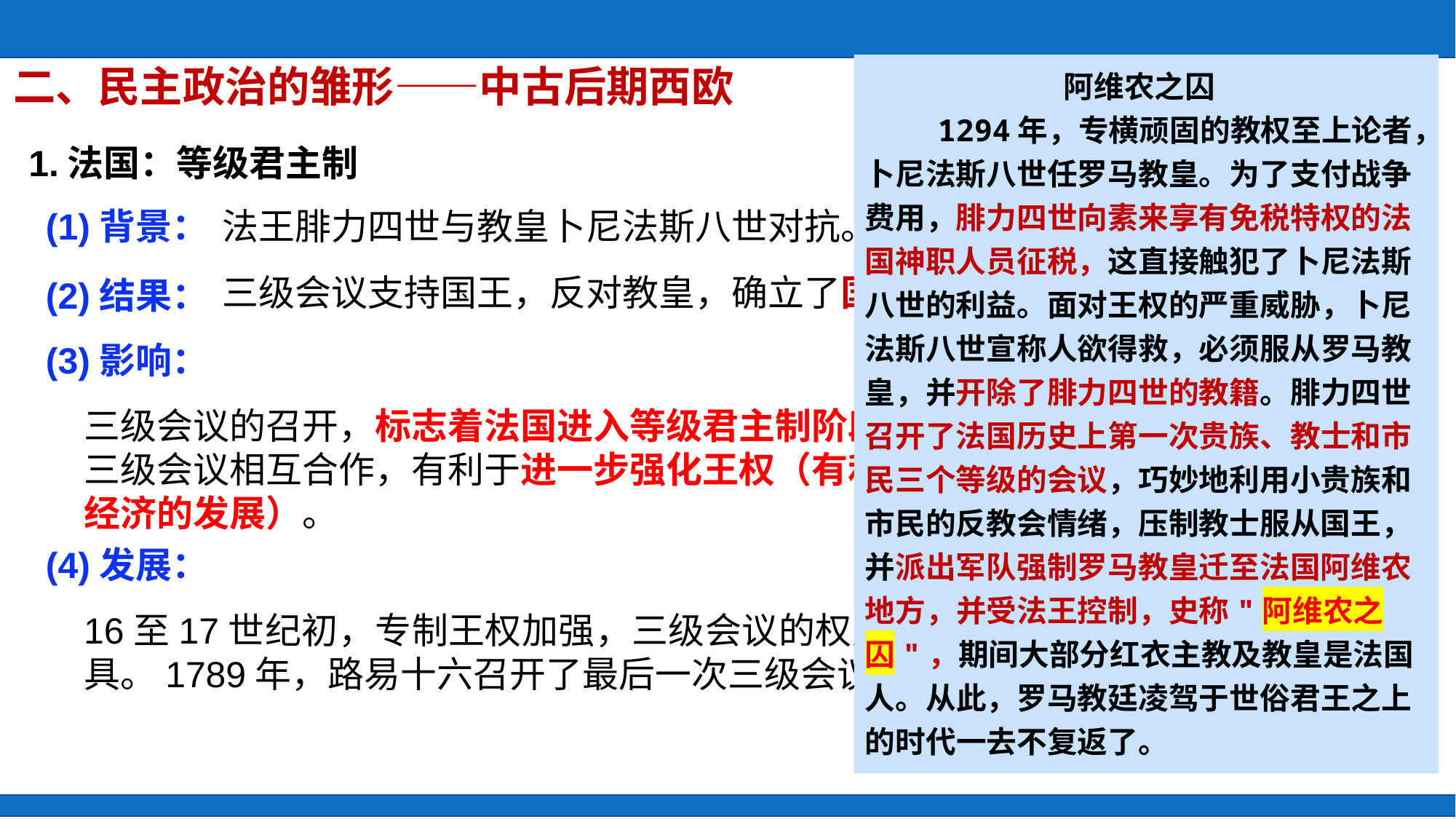

二、民主政治的雏形——中古后期西欧
阿维农之囚
    1294年，专横顽固的教权至上论者，卜尼法斯八世任罗马教皇。为了支付战争费用，腓力四世向素来享有免税特权的法国神职人员征税，这直接触犯了卜尼法斯八世的利益。面对王权的严重威胁，卜尼法斯八世宣称人欲得救，必须服从罗马教皇，并开除了腓力四世的教籍。腓力四世召开了法国历史上第一次贵族、教士和市民三个等级的会议，巧妙地利用小贵族和市民的反教会情绪，压制教士服从国王，并派出军队强制罗马教皇迁至法国阿维农地方，并受法王控制，史称"阿维农之囚"，期间大部分红衣主教及教皇是法国人。从此，罗马教廷凌驾于世俗君王之上的时代一去不复返了。
1.法国：等级君主制
法王腓力四世与教皇卜尼法斯八世对抗。
(1)背景：
三级会议支持国王，反对教皇，确立了国王有权征税的原则。
(2)结果：
(3)影响：
三级会议的召开，标志着法国进入等级君主制阶段。国王与贵族、教会、市民通过三级会议相互合作，有利于进一步强化王权（有利于民族国家的形成；有利于社会经济的发展）。
(4)发展：
16至17世纪初，专制王权加强，三级会议的权力被削弱，沦为王权征税和扩张的工具。1789年，路易十六召开了最后一次三级会议，这次会议导致了法国大革命。